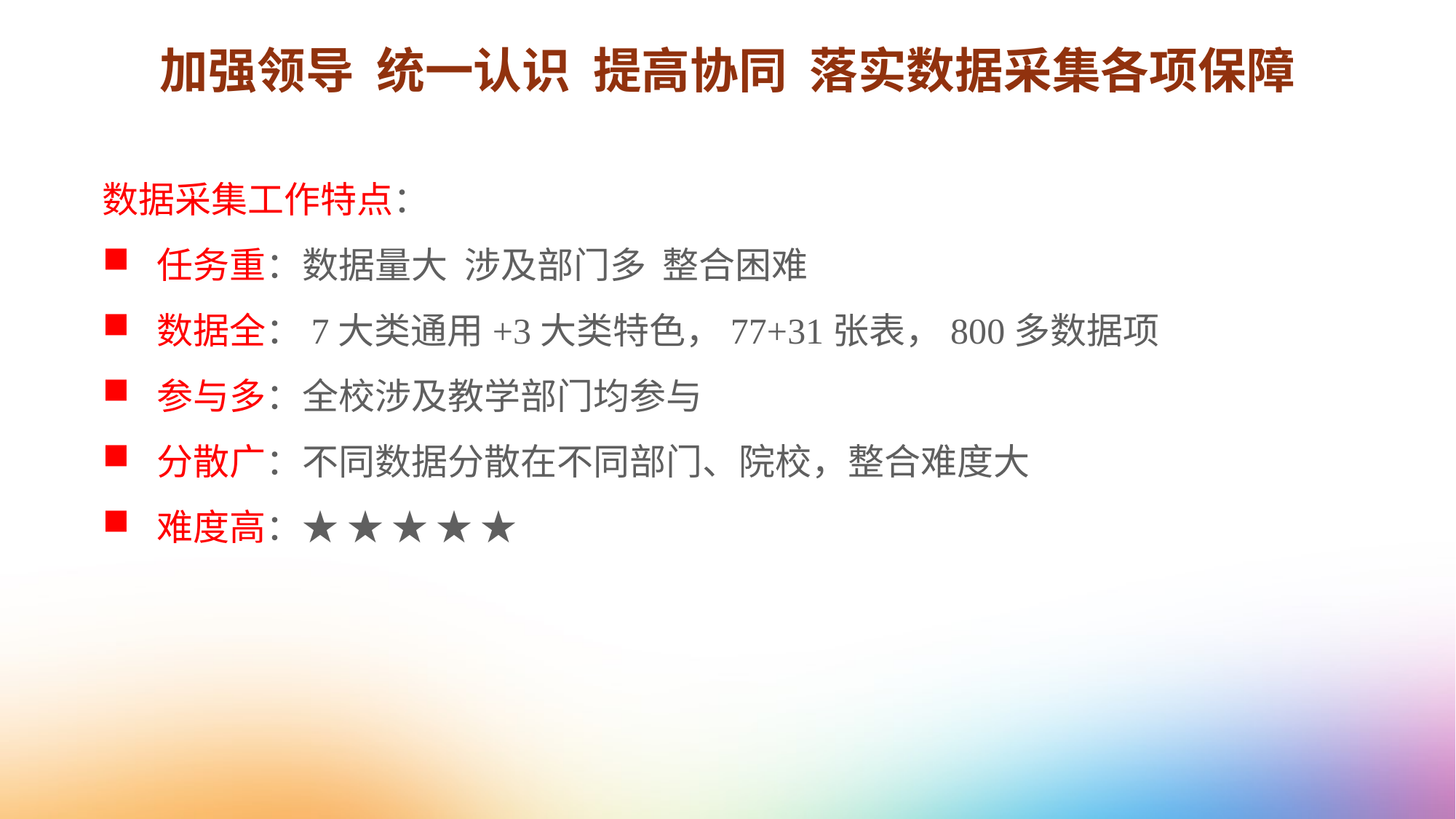

加强领导  统一认识  提高协同  落实数据采集各项保障
数据采集工作特点：
任务重：数据量大  涉及部门多  整合困难
数据全：7大类通用+3大类特色，77+31张表，800多数据项
参与多：全校涉及教学部门均参与
分散广：不同数据分散在不同部门、院校，整合难度大
难度高：★ ★ ★ ★ ★